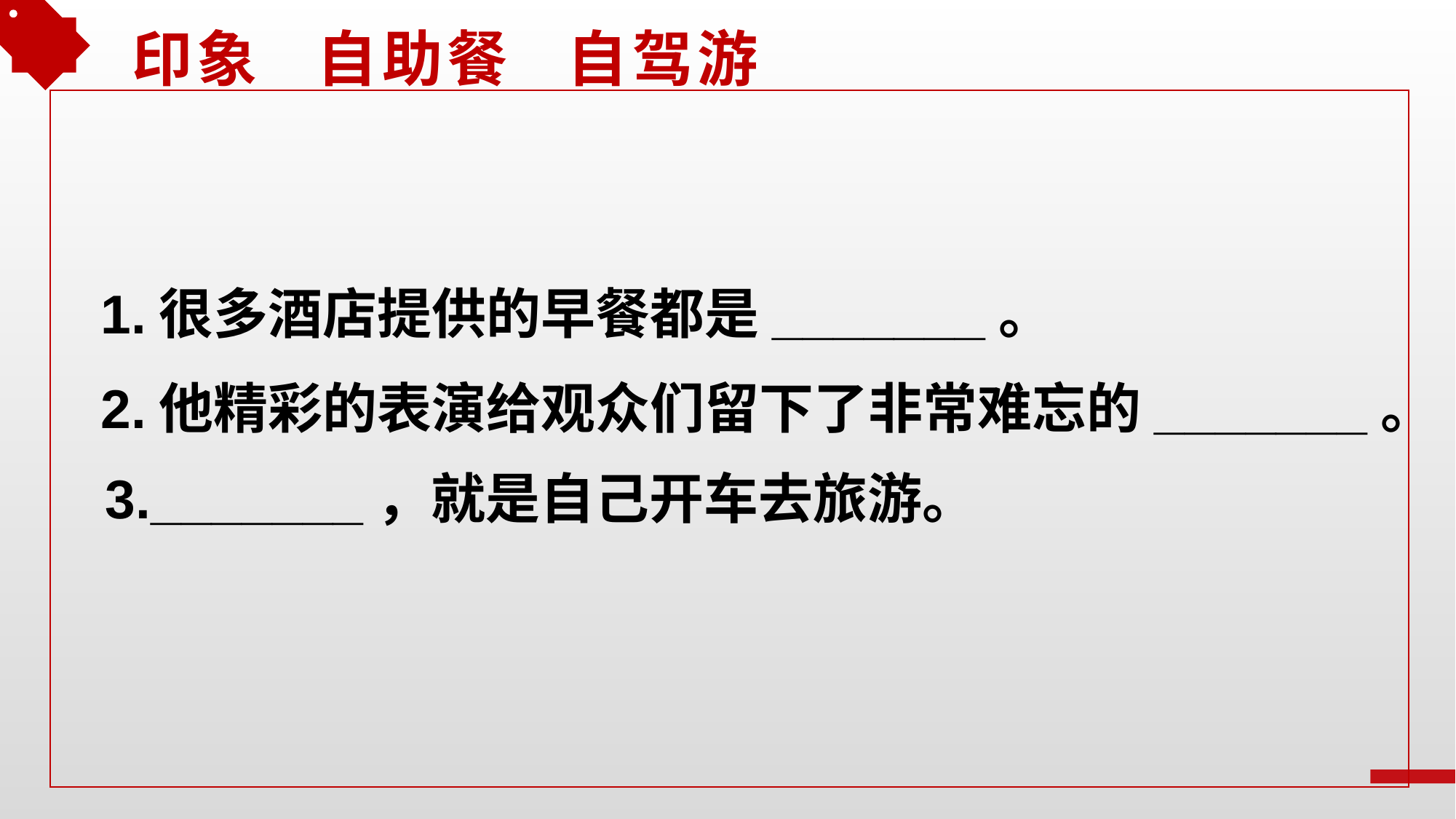

印象   自助餐   自驾游

1.很多酒店提供的早餐都是_______。
2.他精彩的表演给观众们留下了非常难忘的_______。
3._______，就是自己开车去旅游。